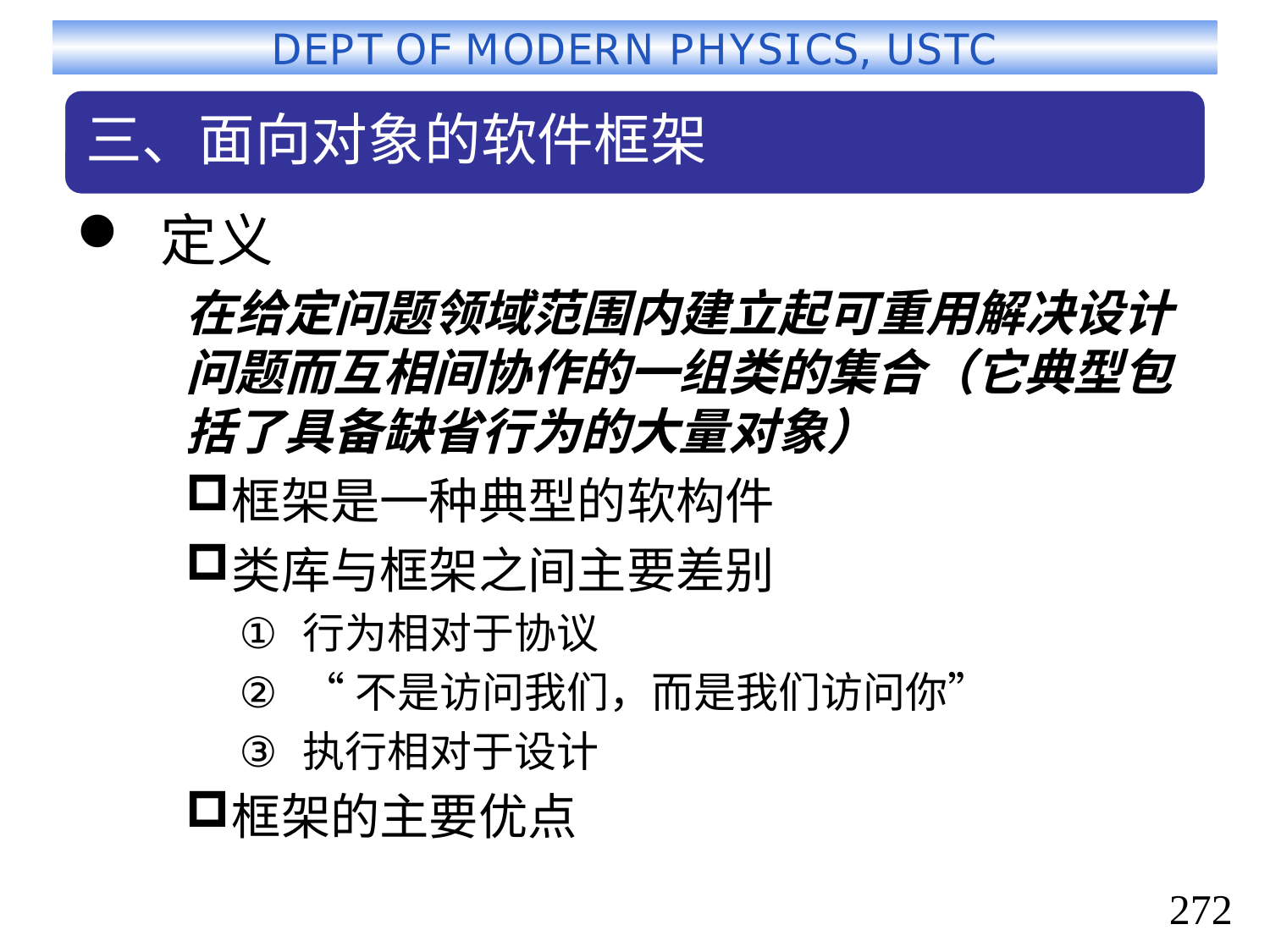

三、面向对象的软件框架
定义
在给定问题领域范围内建立起可重用解决设计问题而互相间协作的一组类的集合（它典型包括了具备缺省行为的大量对象）
框架是一种典型的软构件
类库与框架之间主要差别
行为相对于协议
“不是访问我们，而是我们访问你”
执行相对于设计
框架的主要优点